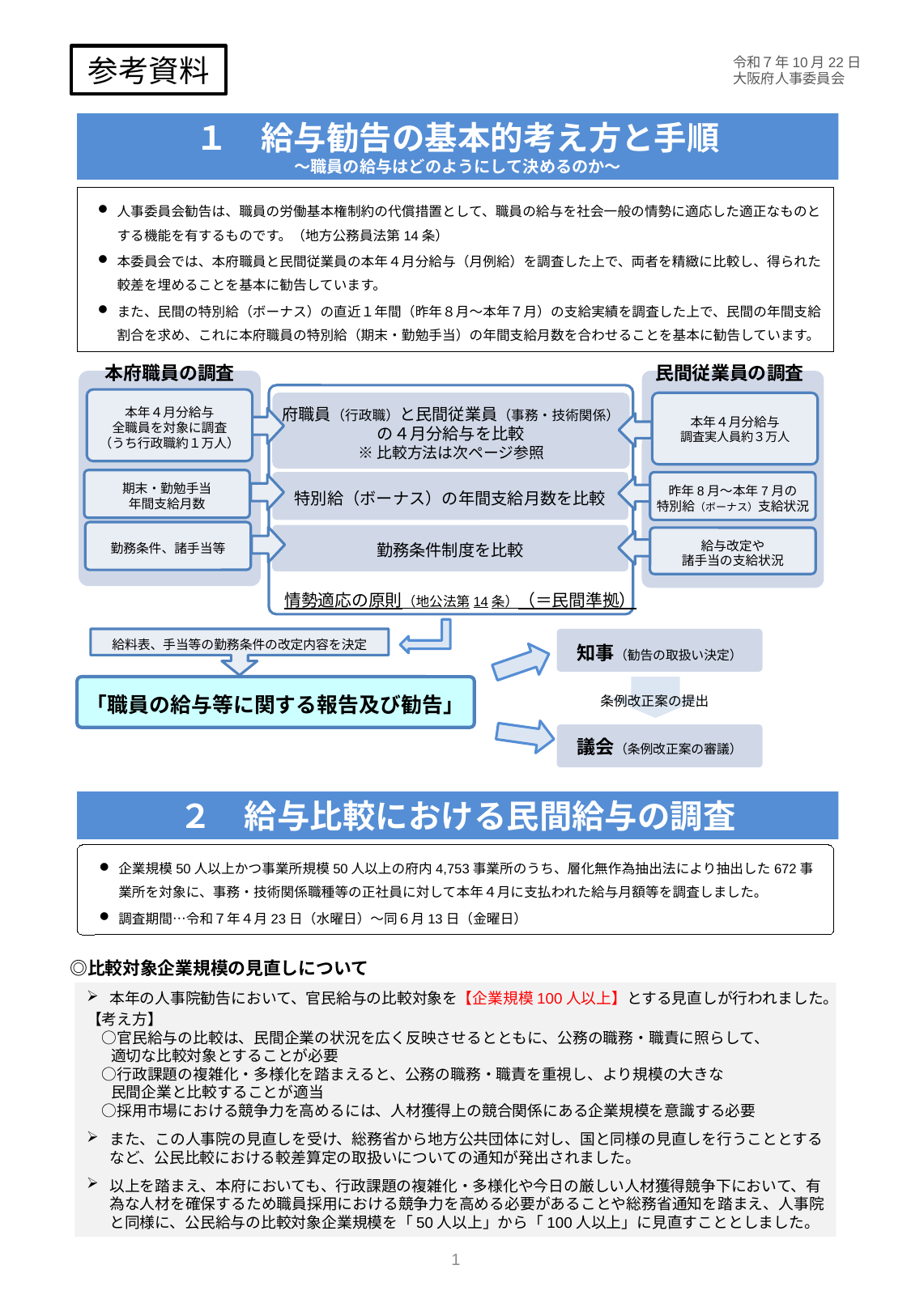

参考資料
令和７年10月22日
大阪府人事委員会
# １　給与勧告の基本的考え方と手順 ～職員の給与はどのようにして決めるのか～
人事委員会勧告は、職員の労働基本権制約の代償措置として、職員の給与を社会一般の情勢に適応した適正なものとする機能を有するものです。（地方公務員法第14条）
本委員会では、本府職員と民間従業員の本年４月分給与（月例給）を調査した上で、両者を精緻に比較し、得られた較差を埋めることを基本に勧告しています。
また、民間の特別給（ボーナス）の直近１年間（昨年８月～本年７月）の支給実績を調査した上で、民間の年間支給割合を求め、これに本府職員の特別給（期末・勤勉手当）の年間支給月数を合わせることを基本に勧告しています。
本府職員の調査
民間従業員の調査

本年４月分給与
全職員を対象に調査
（うち行政職約１万人）

期末・勤勉手当
年間支給月数
勤務条件、諸手当等

本年４月分給与
調査実人員約３万人

昨年8月～本年7月の
特別給（ボーナス）支給状況
給与改定や
諸手当の支給状況

府職員（行政職）と民間従業員（事務・技術関係）
の４月分給与を比較
※比較方法は次ページ参照
特別給（ボーナス）の年間支給月数を比較
勤務条件制度を比較
情勢適応の原則（地公法第14条）（＝民間準拠）
知事（勧告の取扱い決定）
「職員の給与等に関する報告及び勧告」
議会（条例改正案の審議）
給料表、手当等の勤務条件の改定内容を決定
条例改正案の提出

２　給与比較における民間給与の調査
企業規模50人以上かつ事業所規模50人以上の府内4,753事業所のうち、層化無作為抽出法により抽出した672事業所を対象に、事務・技術関係職種等の正社員に対して本年４月に支払われた給与月額等を調査しました。
調査期間…令和７年４月23日（水曜日）～同６月13日（金曜日）
　◎比較対象企業規模の見直しについて
本年の人事院勧告において、官民給与の比較対象を【企業規模100人以上】とする見直しが行われました。
【考え方】
　○官民給与の比較は、民間企業の状況を広く反映させるとともに、公務の職務・職責に照らして、
      適切な比較対象とすることが必要
　○行政課題の複雑化・多様化を踏まえると、公務の職務・職責を重視し、より規模の大きな
      民間企業と比較することが適当
　○採用市場における競争力を高めるには、人材獲得上の競合関係にある企業規模を意識する必要
また、この人事院の見直しを受け、総務省から地方公共団体に対し、国と同様の見直しを行うこととするなど、公民比較における較差算定の取扱いについての通知が発出されました。
以上を踏まえ、本府においても、行政課題の複雑化・多様化や今日の厳しい人材獲得競争下において、有為な人材を確保するため職員採用における競争力を高める必要があることや総務省通知を踏まえ、人事院と同様に、公民給与の比較対象企業規模を「50人以上」から「100人以上」に見直すこととしました。

1